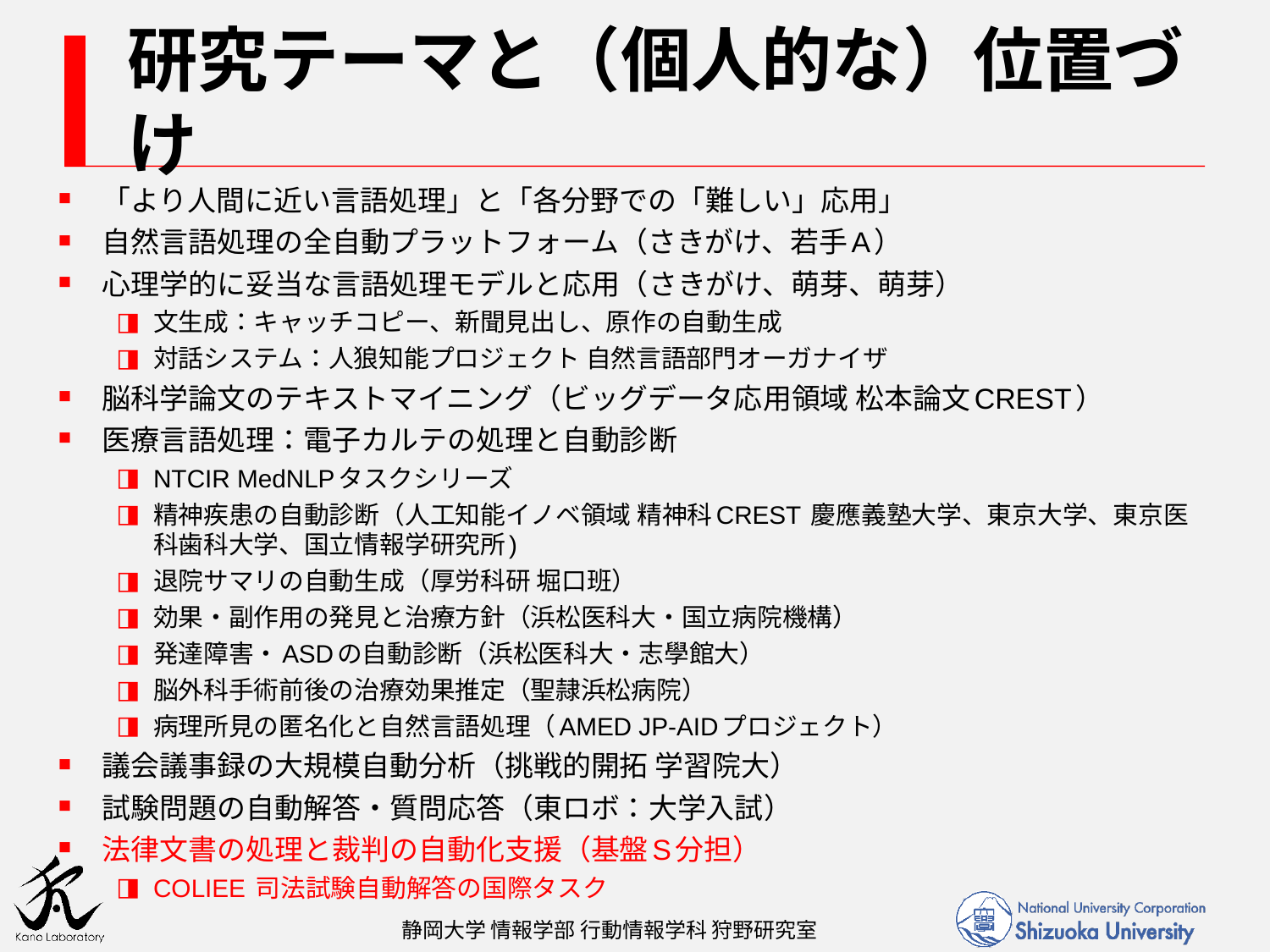

# 研究テーマと（個人的な）位置づけ
「より人間に近い言語処理」と「各分野での「難しい」応用」
自然言語処理の全自動プラットフォーム（さきがけ、若手A）
心理学的に妥当な言語処理モデルと応用（さきがけ、萌芽、萌芽）
文生成：キャッチコピー、新聞見出し、原作の自動生成
対話システム：人狼知能プロジェクト 自然言語部門オーガナイザ
脳科学論文のテキストマイニング（ビッグデータ応用領域 松本論文CREST）
医療言語処理：電子カルテの処理と自動診断
NTCIR MedNLPタスクシリーズ
精神疾患の自動診断（人工知能イノベ領域 精神科CREST 慶應義塾大学、東京大学、東京医科歯科大学、国立情報学研究所)
退院サマリの自動生成（厚労科研 堀口班）
効果・副作用の発見と治療方針（浜松医科大・国立病院機構）
発達障害・ASDの自動診断（浜松医科大・志學館大）
脳外科手術前後の治療効果推定（聖隷浜松病院）
病理所見の匿名化と自然言語処理（AMED JP-AIDプロジェクト）
議会議事録の大規模自動分析（挑戦的開拓 学習院大）
試験問題の自動解答・質問応答（東ロボ：大学入試）
法律文書の処理と裁判の自動化支援（基盤S分担）
COLIEE 司法試験自動解答の国際タスク